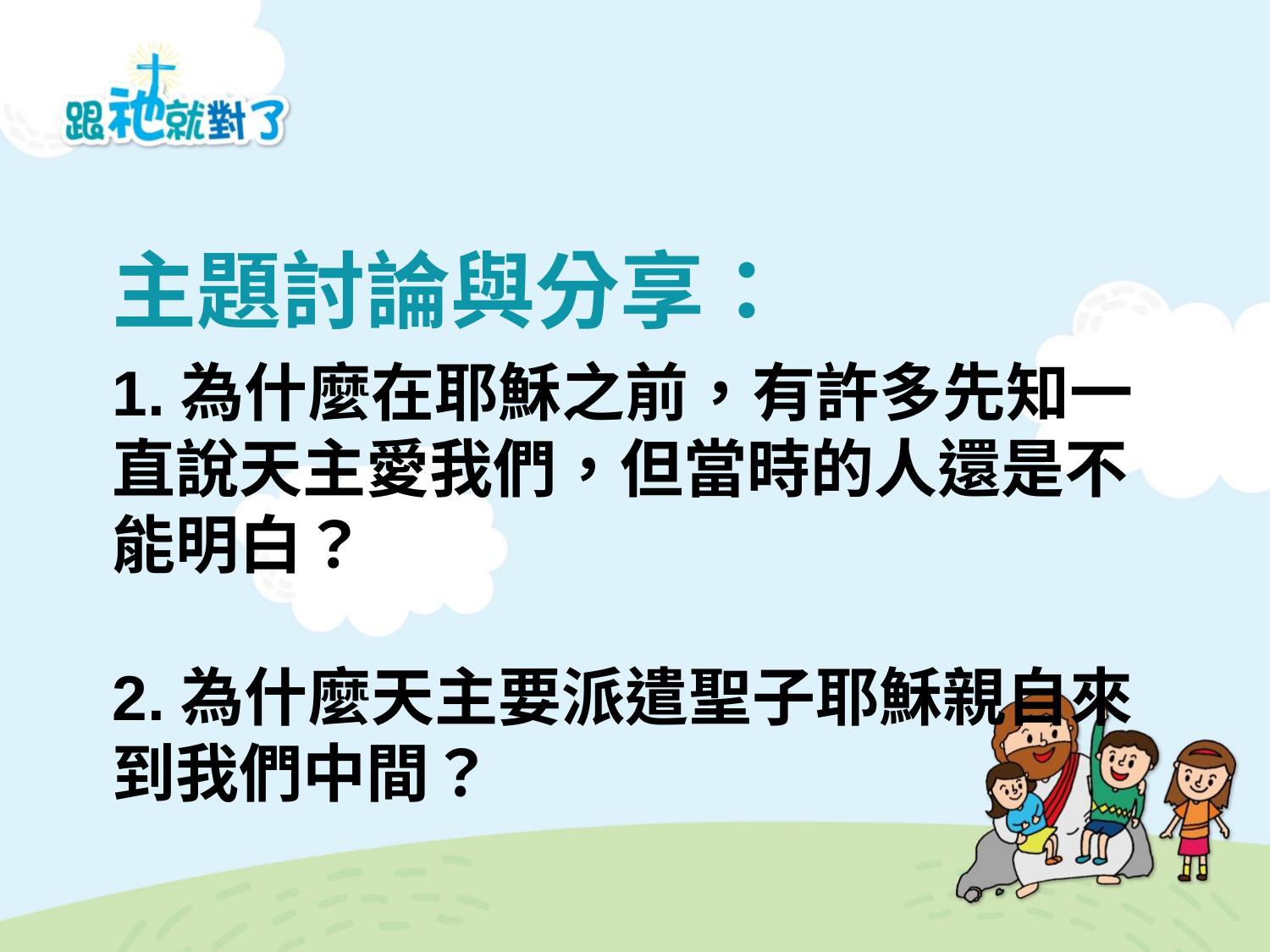

主題討論與分享：
1.為什麼在耶穌之前，有許多先知一直說天主愛我們，但當時的人還是不能明白？

2.為什麼天主要派遣聖子耶穌親自來到我們中間？